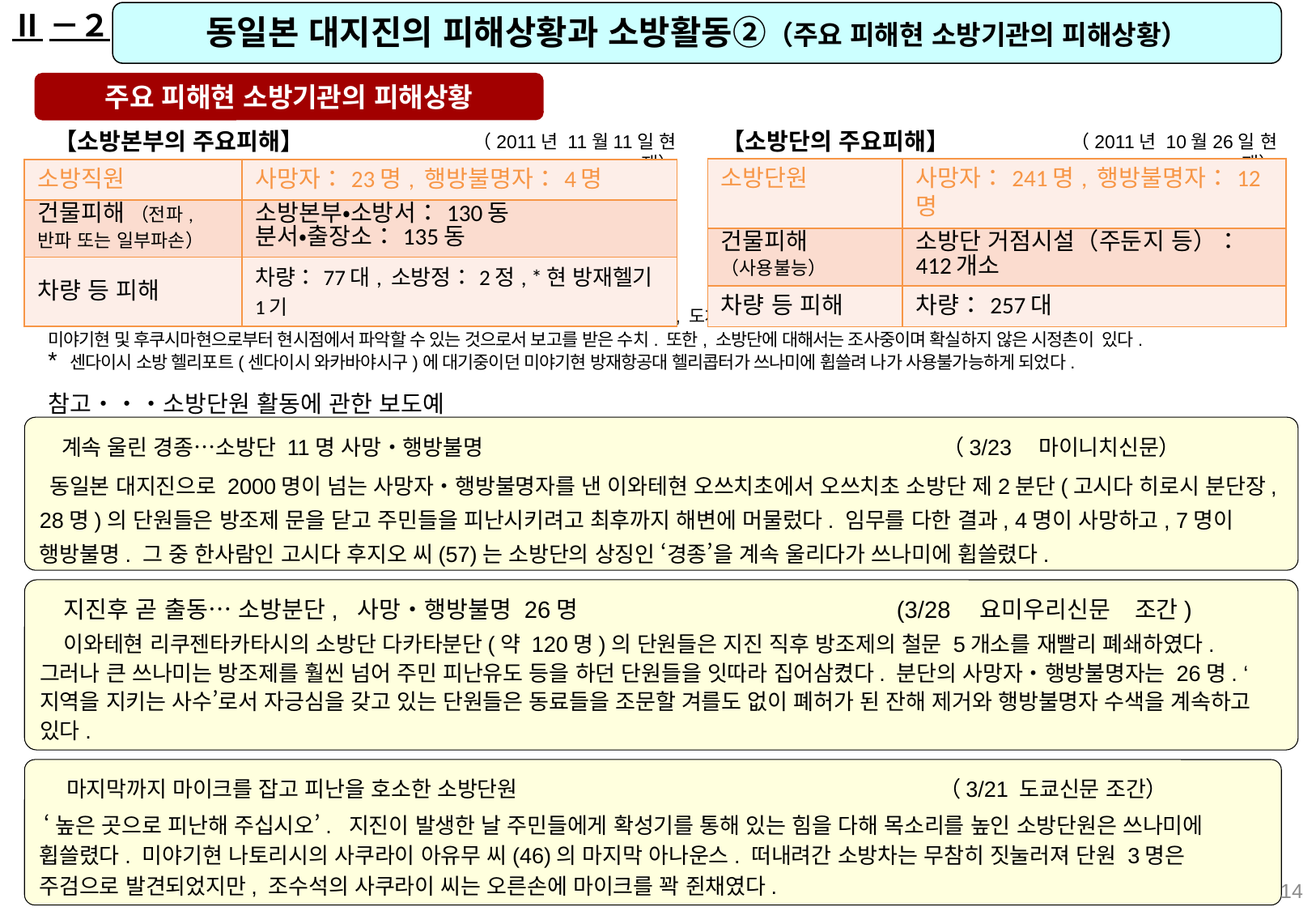

Ⅱ－２

동일본 대지진의 피해상황과 소방활동②（주요 피해현 소방기관의 피해상황）
주요 피해현 소방기관의 피해상황
【소방본부의 주요피해】
【소방단의 주요피해】
（2011년 11월11일 현재）
（2011년 10월26일 현재）
| 소방단원 | 사망자：241명, 행방불명자：12명 |
| --- | --- |
| 건물피해 （사용불능） | 소방단 거점시설（주둔지 등）： 412개소 |
| 차량 등 피해 | 차량：257대 |
| 소방직원 | 사망자：23명, 행방불명자：4명 |
| --- | --- |
| 건물피해 （전파, 반파 또는 일부파손） | 소방본부・소방서：130동 분서・출장소：135동 |
| 차량 등 피해 | 차량：77대, 소방정：2정, \*현 방재헬기 1기 |
※ 피해상황 중 상비소방은 아오모리현, 이와테현, 미야기현, 후쿠시마현, 이바라키현, 도치기현, 지바현 및 나가노현 각 소방본부로부터, 소방단에 대해서는 이와테현, 미야기현 및 후쿠시마현으로부터 현시점에서 파악할 수 있는 것으로서 보고를 받은 수치. 또한, 소방단에 대해서는 조사중이며 확실하지 않은 시정촌이  있다.
* 센다이시 소방 헬리포트(센다이시 와카바야시구)에 대기중이던 미야기현 방재항공대 헬리콥터가 쓰나미에 휩쓸려 나가 사용불가능하게 되었다.
참고・・・소방단원 활동에 관한 보도예
　계속 울린 경종…소방단 11명 사망・행방불명　　　　　　　　　　　　　　　　　　　　　（3/23　마이니치신문）
 동일본 대지진으로 2000명이 넘는 사망자・행방불명자를 낸 이와테현 오쓰치초에서 오쓰치초 소방단 제2분단(고시다 히로시 분단장, 28명)의 단원들은 방조제 문을 닫고 주민들을 피난시키려고 최후까지 해변에 머물렀다. 임무를 다한 결과, 4명이 사망하고, 7명이 행방불명. 그 중 한사람인 고시다 후지오 씨(57)는 소방단의 상징인 ‘경종’을 계속 울리다가 쓰나미에 휩쓸렸다.
　지진후 곧 출동… 소방분단,  사망・행방불명 26명　 　　　　　　　　　　　　(3/28　요미우리신문　조간)
　이와테현 리쿠젠타카타시의 소방단 다카타분단(약 120명)의 단원들은 지진 직후 방조제의 철문 5개소를 재빨리 폐쇄하였다. 그러나 큰 쓰나미는 방조제를 훨씬 넘어 주민 피난유도 등을 하던 단원들을 잇따라 집어삼켰다. 분단의 사망자・행방불명자는 26명. ‘지역을 지키는 사수’로서 자긍심을 갖고 있는 단원들은 동료들을 조문할 겨를도 없이 폐허가 된 잔해 제거와 행방불명자 수색을 계속하고 있다.
　마지막까지 마이크를 잡고 피난을 호소한 소방단원 　　　　　　　　　　　　　　　　　　　（3/21 도쿄신문 조간）
 ‘높은 곳으로 피난해 주십시오’.  지진이 발생한 날 주민들에게 확성기를 통해 있는 힘을 다해 목소리를 높인 소방단원은 쓰나미에 휩쓸렸다. 미야기현 나토리시의 사쿠라이 아유무 씨(46)의 마지막 아나운스. 떠내려간 소방차는 무참히 짓눌러져 단원 3명은 주검으로 발견되었지만, 조수석의 사쿠라이 씨는 오른손에 마이크를 꽉 쥔채였다.
14